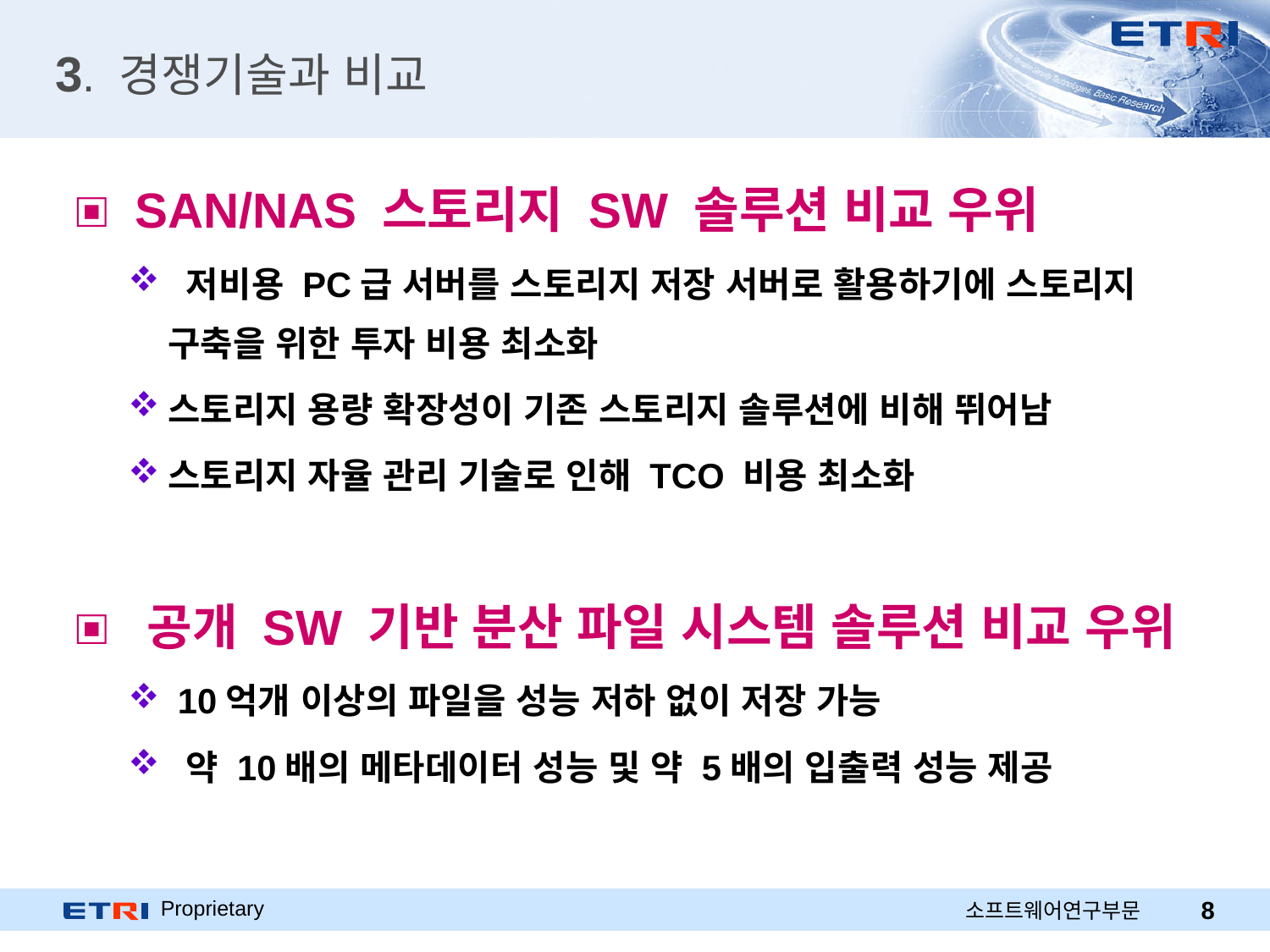

# 3. 경쟁기술과 비교
 SAN/NAS 스토리지 SW 솔루션 비교 우위
 저비용 PC급 서버를 스토리지 저장 서버로 활용하기에 스토리지      구축을 위한 투자 비용 최소화
스토리지 용량 확장성이 기존 스토리지 솔루션에 비해 뛰어남
스토리지 자율 관리 기술로 인해 TCO 비용 최소화

 공개 SW 기반 분산 파일 시스템 솔루션 비교 우위
 10억개 이상의 파일을 성능 저하 없이 저장 가능
 약 10배의 메타데이터 성능 및 약 5배의 입출력 성능 제공
8
소프트웨어연구부문